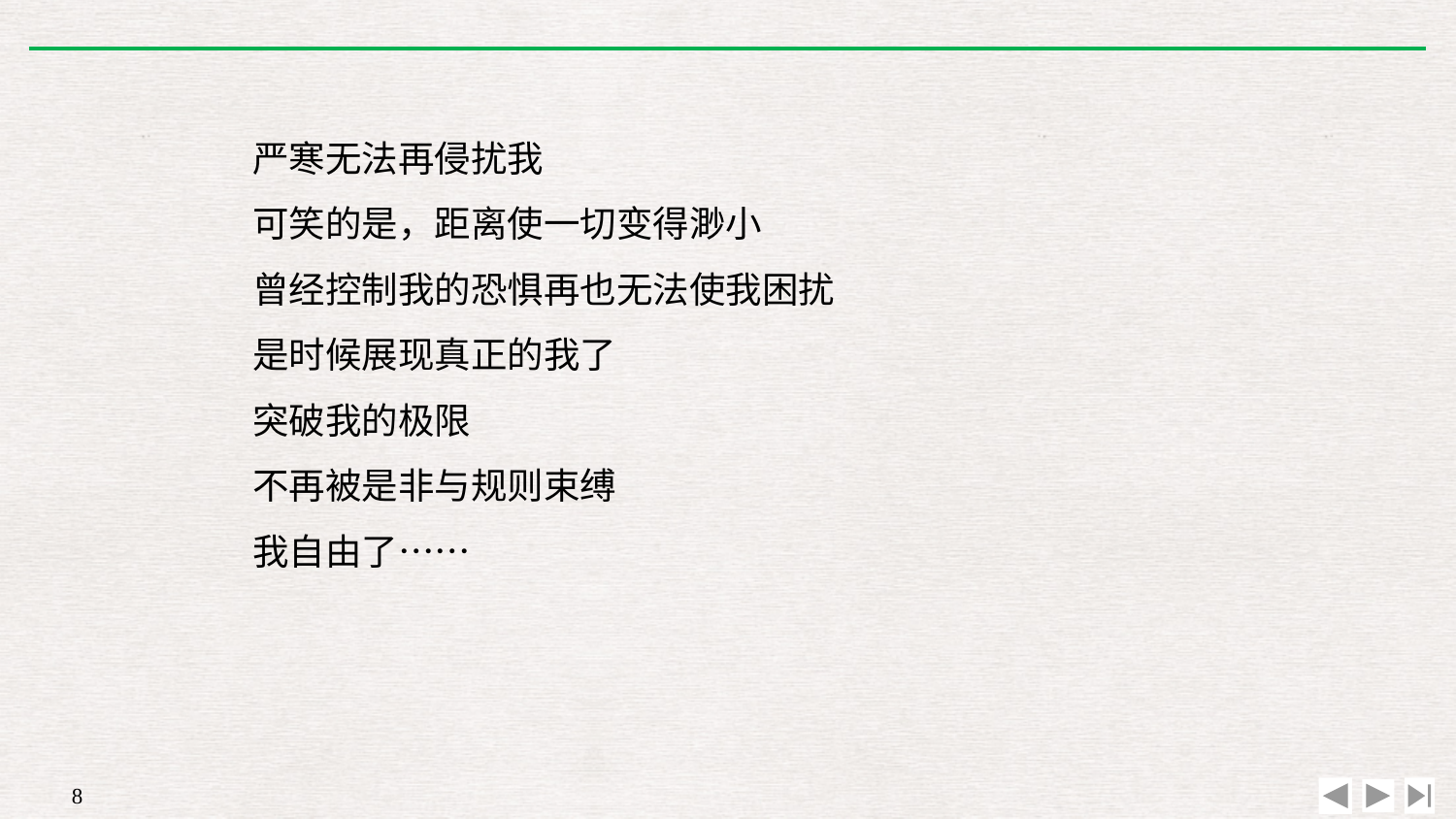

严寒无法再侵扰我
可笑的是，距离使一切变得渺小
曾经控制我的恐惧再也无法使我困扰
是时候展现真正的我了
突破我的极限
不再被是非与规则束缚
我自由了……